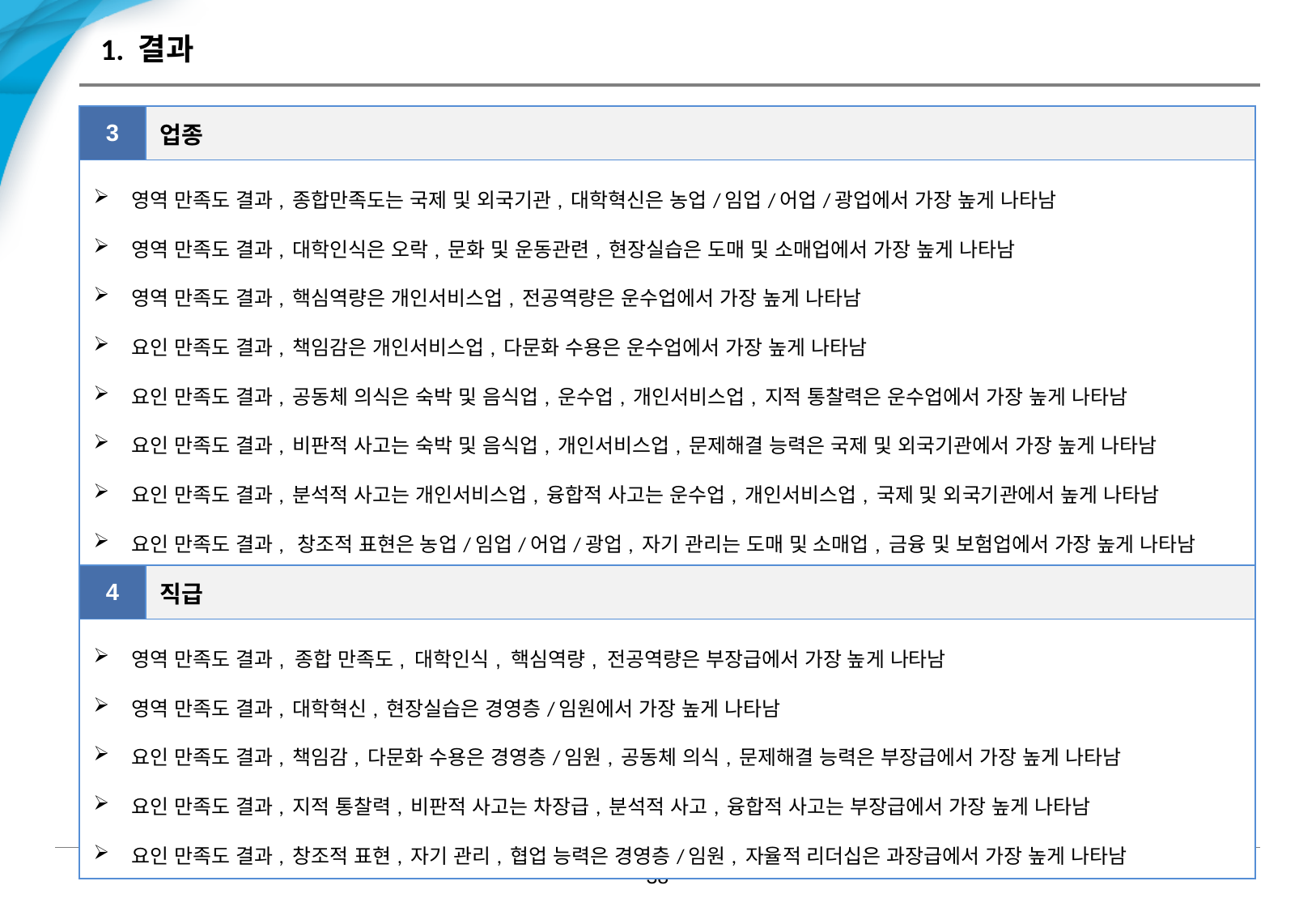

# 1. 결과
| 3 | 업종 |
| --- | --- |
| 영역 만족도 결과, 종합만족도는 국제 및 외국기관, 대학혁신은 농업/임업/어업/광업에서 가장 높게 나타남 영역 만족도 결과, 대학인식은 오락, 문화 및 운동관련, 현장실습은 도매 및 소매업에서 가장 높게 나타남 영역 만족도 결과, 핵심역량은 개인서비스업, 전공역량은 운수업에서 가장 높게 나타남 요인 만족도 결과, 책임감은 개인서비스업, 다문화 수용은 운수업에서 가장 높게 나타남 요인 만족도 결과, 공동체 의식은 숙박 및 음식업, 운수업, 개인서비스업, 지적 통찰력은 운수업에서 가장 높게 나타남 요인 만족도 결과, 비판적 사고는 숙박 및 음식업, 개인서비스업, 문제해결 능력은 국제 및 외국기관에서 가장 높게 나타남 요인 만족도 결과, 분석적 사고는 개인서비스업, 융합적 사고는 운수업, 개인서비스업, 국제 및 외국기관에서 높게 나타남 요인 만족도 결과, 창조적 표현은 농업/임업/어업/광업, 자기 관리는 도매 및 소매업, 금융 및 보험업에서 가장 높게 나타남 요인 만족도 결과, 협업 능력은 도매 및 소매업, 금융 및 보험업, 자율적 리더십은 도매 및 소매업에서 가장 높게 나타남 |  |
| 4 | 직급 |
| --- | --- |
| 영역 만족도 결과, 종합 만족도, 대학인식, 핵심역량, 전공역량은 부장급에서 가장 높게 나타남 영역 만족도 결과, 대학혁신, 현장실습은 경영층/임원에서 가장 높게 나타남 요인 만족도 결과, 책임감, 다문화 수용은 경영층/임원, 공동체 의식, 문제해결 능력은 부장급에서 가장 높게 나타남 요인 만족도 결과, 지적 통찰력, 비판적 사고는 차장급, 분석적 사고, 융합적 사고는 부장급에서 가장 높게 나타남 요인 만족도 결과, 창조적 표현, 자기 관리, 협업 능력은 경영층/임원, 자율적 리더십은 과장급에서 가장 높게 나타남 |  |
-38-